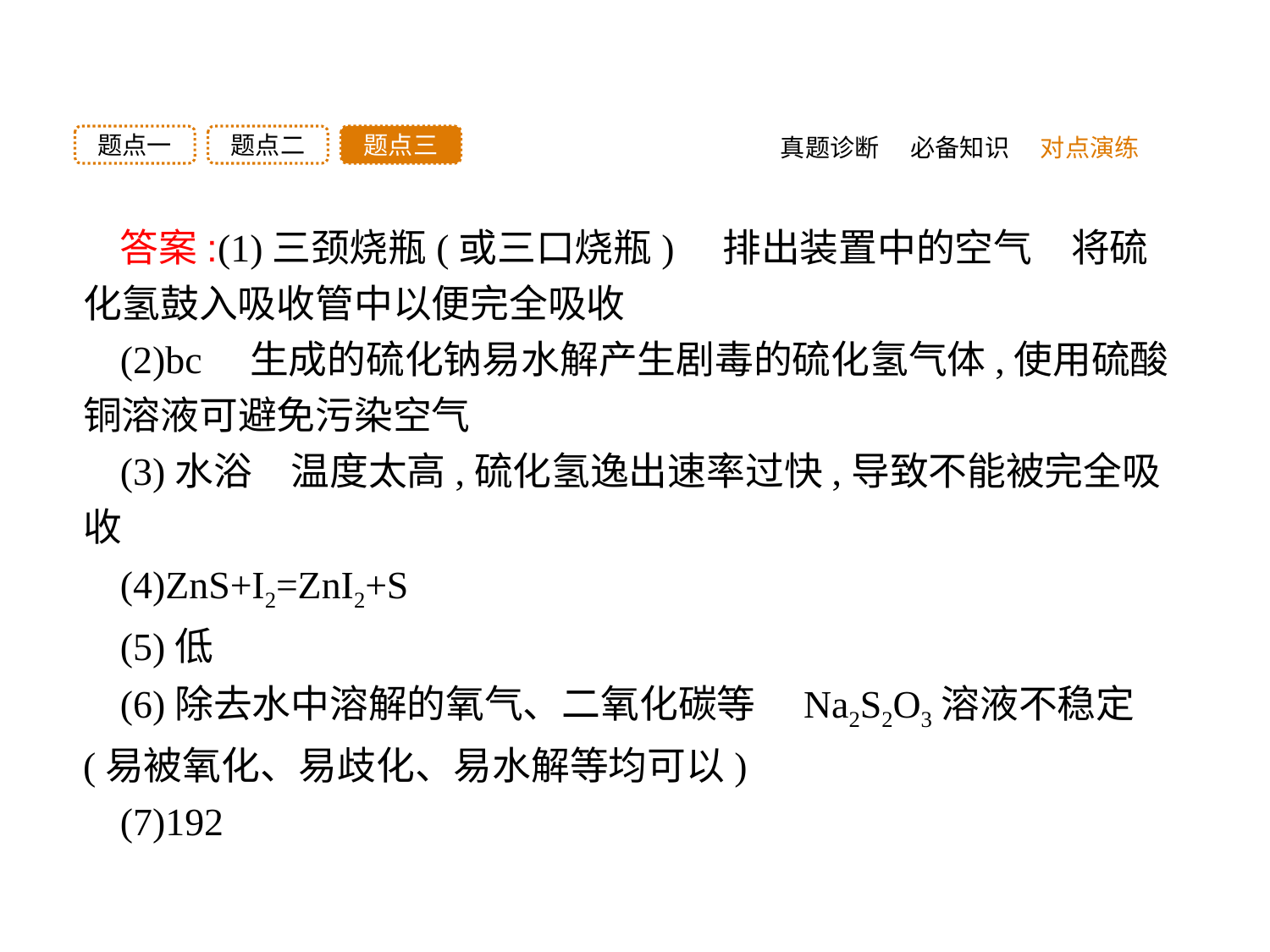

题点三
题点二
题点一
真题诊断
必备知识
对点演练
答案:(1)三颈烧瓶(或三口烧瓶)　排出装置中的空气　将硫化氢鼓入吸收管中以便完全吸收
(2)bc　生成的硫化钠易水解产生剧毒的硫化氢气体,使用硫酸铜溶液可避免污染空气
(3)水浴　温度太高,硫化氢逸出速率过快,导致不能被完全吸收
(4)ZnS+I2=ZnI2+S
(5)低
(6)除去水中溶解的氧气、二氧化碳等　Na2S2O3溶液不稳定(易被氧化、易歧化、易水解等均可以)
(7)192